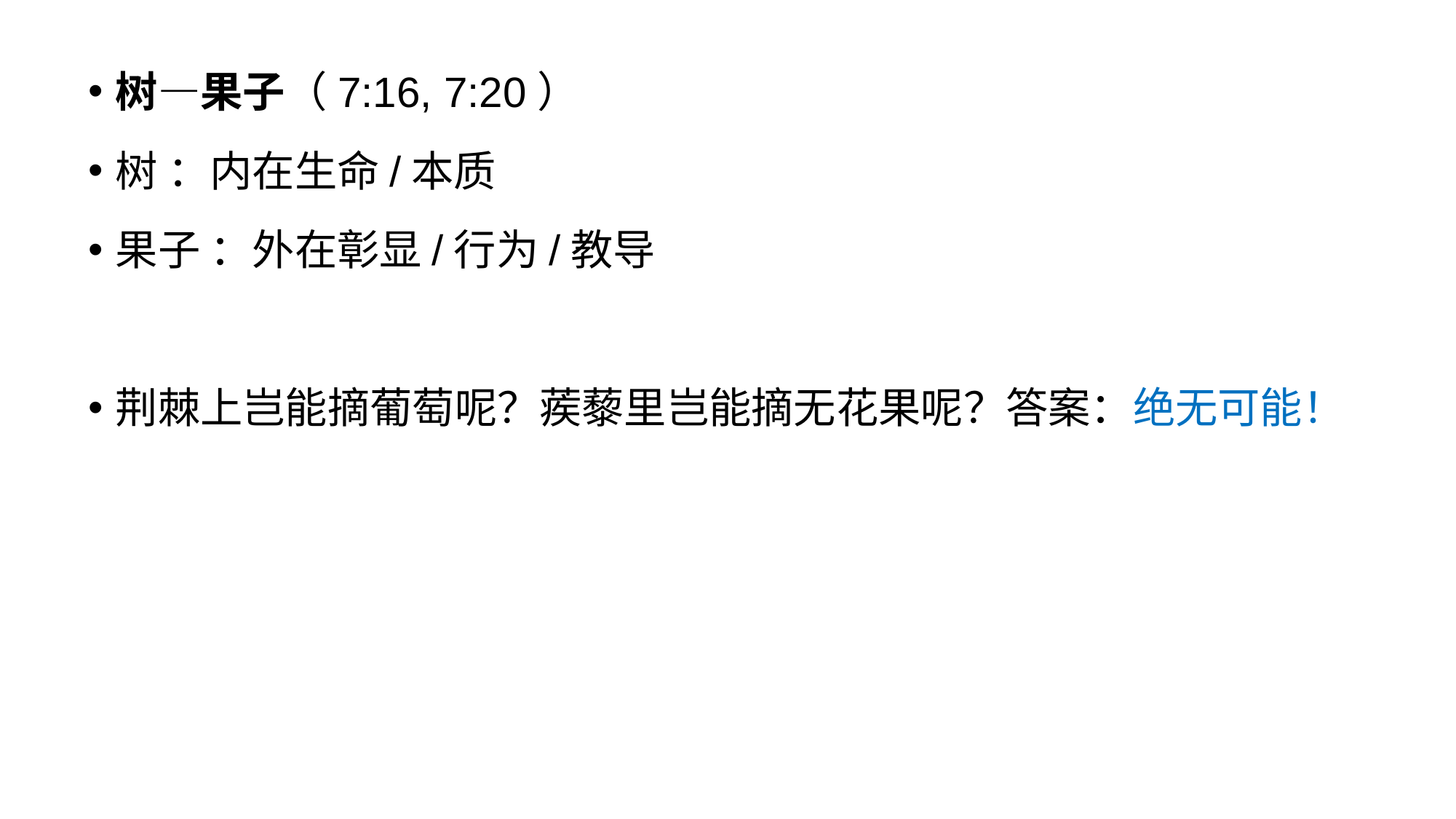

树—果子（7:16, 7:20）
树 ：内在生命/本质
果子 ：外在彰显/行为/教导

荆棘上岂能摘葡萄呢？蒺藜里岂能摘无花果呢？答案：绝无可能！